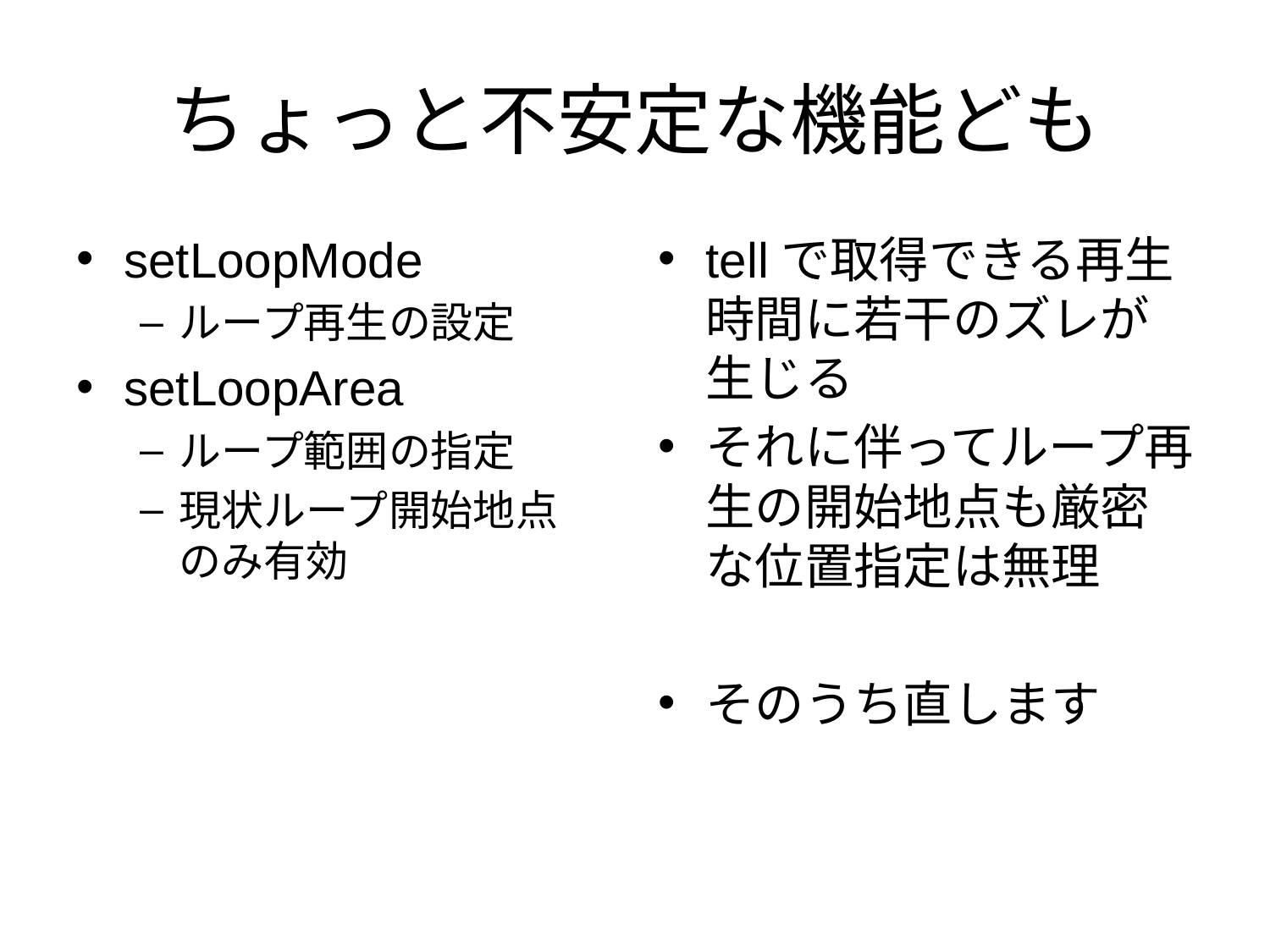

# ちょっと不安定な機能ども
setLoopMode
ループ再生の設定
setLoopArea
ループ範囲の指定
現状ループ開始地点
のみ有効
tellで取得できる再生時間に若干のズレが生じる
それに伴ってループ再生の開始地点も厳密な位置指定は無理

そのうち直します